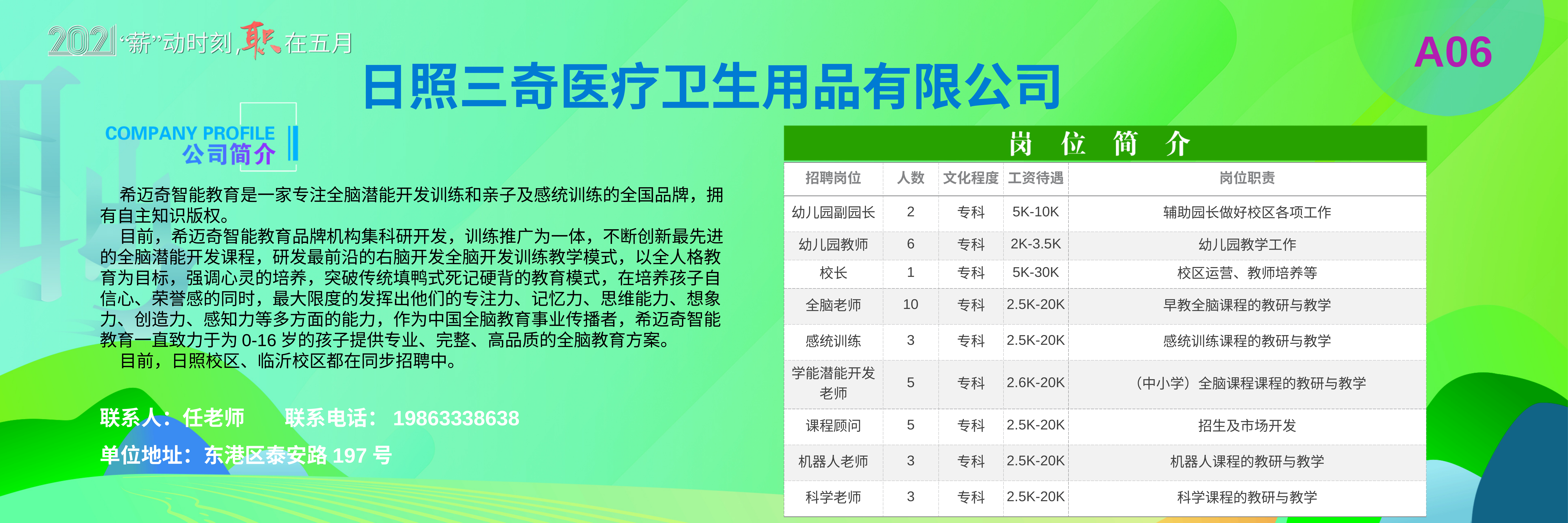

A06
日照三奇医疗卫生用品有限公司
| 招聘岗位 | 人数 | 文化程度 | 工资待遇 | 岗位职责 |
| --- | --- | --- | --- | --- |
| 幼儿园副园长 | 2 | 专科 | 5K-10K | 辅助园长做好校区各项工作 |
| 幼儿园教师 | 6 | 专科 | 2K-3.5K | 幼儿园教学工作 |
| 校长 | 1 | 专科 | 5K-30K | 校区运营、教师培养等 |
| 全脑老师 | 10 | 专科 | 2.5K-20K | 早教全脑课程的教研与教学 |
| 感统训练 | 3 | 专科 | 2.5K-20K | 感统训练课程的教研与教学 |
| 学能潜能开发老师 | 5 | 专科 | 2.6K-20K | （中小学）全脑课程课程的教研与教学 |
| 课程顾问 | 5 | 专科 | 2.5K-20K | 招生及市场开发 |
| 机器人老师 | 3 | 专科 | 2.5K-20K | 机器人课程的教研与教学 |
| 科学老师 | 3 | 专科 | 2.5K-20K | 科学课程的教研与教学 |
    希迈奇智能教育是一家专注全脑潜能开发训练和亲子及感统训练的全国品牌，拥有自主知识版权。
    目前，希迈奇智能教育品牌机构集科研开发，训练推广为一体，不断创新最先进的全脑潜能开发课程，研发最前沿的右脑开发全脑开发训练教学模式，以全人格教育为目标，强调心灵的培养，突破传统填鸭式死记硬背的教育模式，在培养孩子自信心、荣誉感的同时，最大限度的发挥出他们的专注力、记忆力、思维能力、想象力、创造力、感知力等多方面的能力，作为中国全脑教育事业传播者，希迈奇智能教育一直致力于为0-16岁的孩子提供专业、完整、高品质的全脑教育方案。
    目前，日照校区、临沂校区都在同步招聘中。

联系人：任老师	   联系电话：19863338638
单位地址：东港区泰安路197号